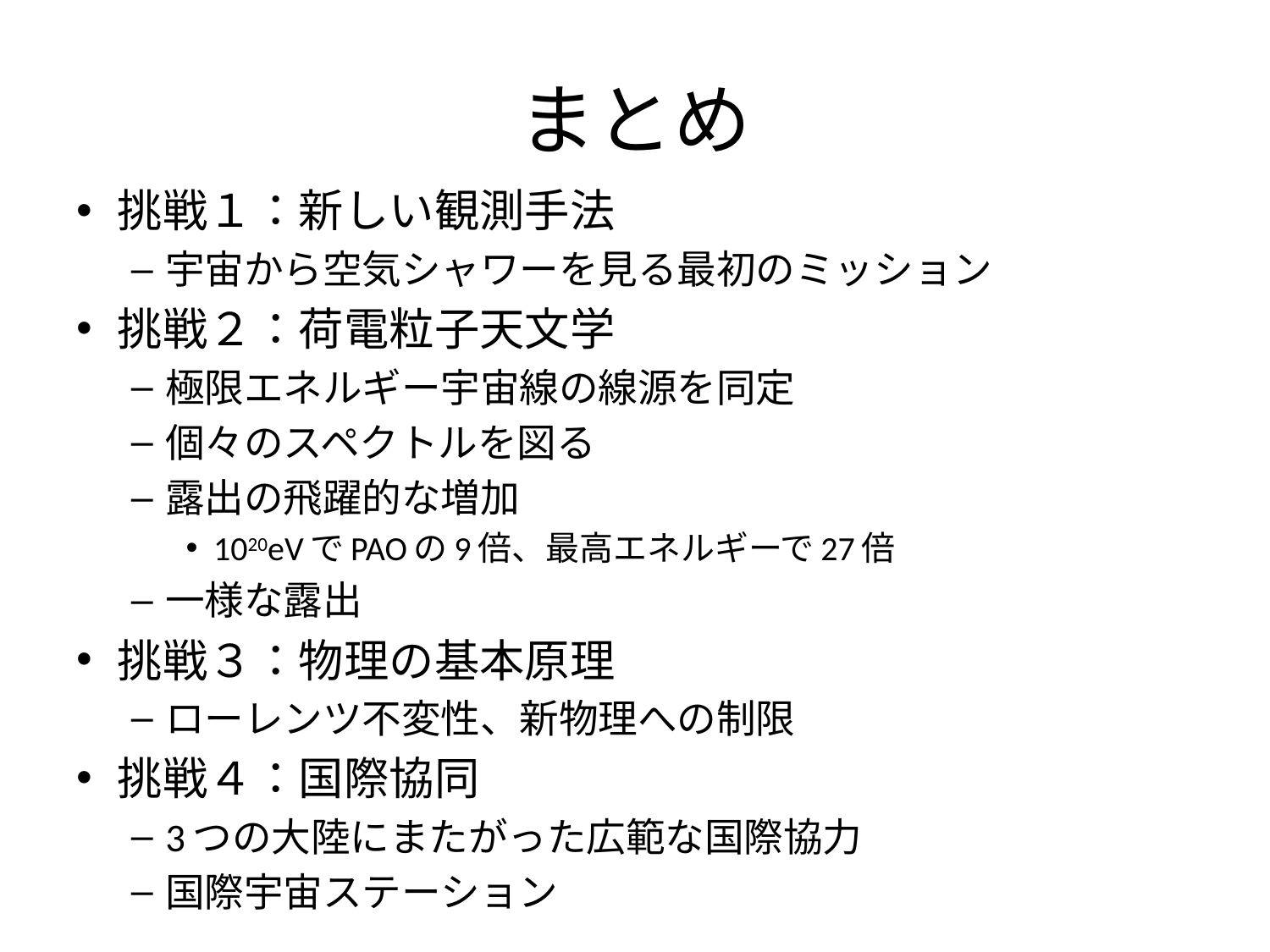

# まとめ
挑戦１：新しい観測手法
宇宙から空気シャワーを見る最初のミッション
挑戦２：荷電粒子天文学
極限エネルギー宇宙線の線源を同定
個々のスペクトルを図る
露出の飛躍的な増加
1020eVでPAOの9倍、最高エネルギーで27倍
一様な露出
挑戦３：物理の基本原理
ローレンツ不変性、新物理への制限
挑戦４：国際協同
3つの大陸にまたがった広範な国際協力
国際宇宙ステーション